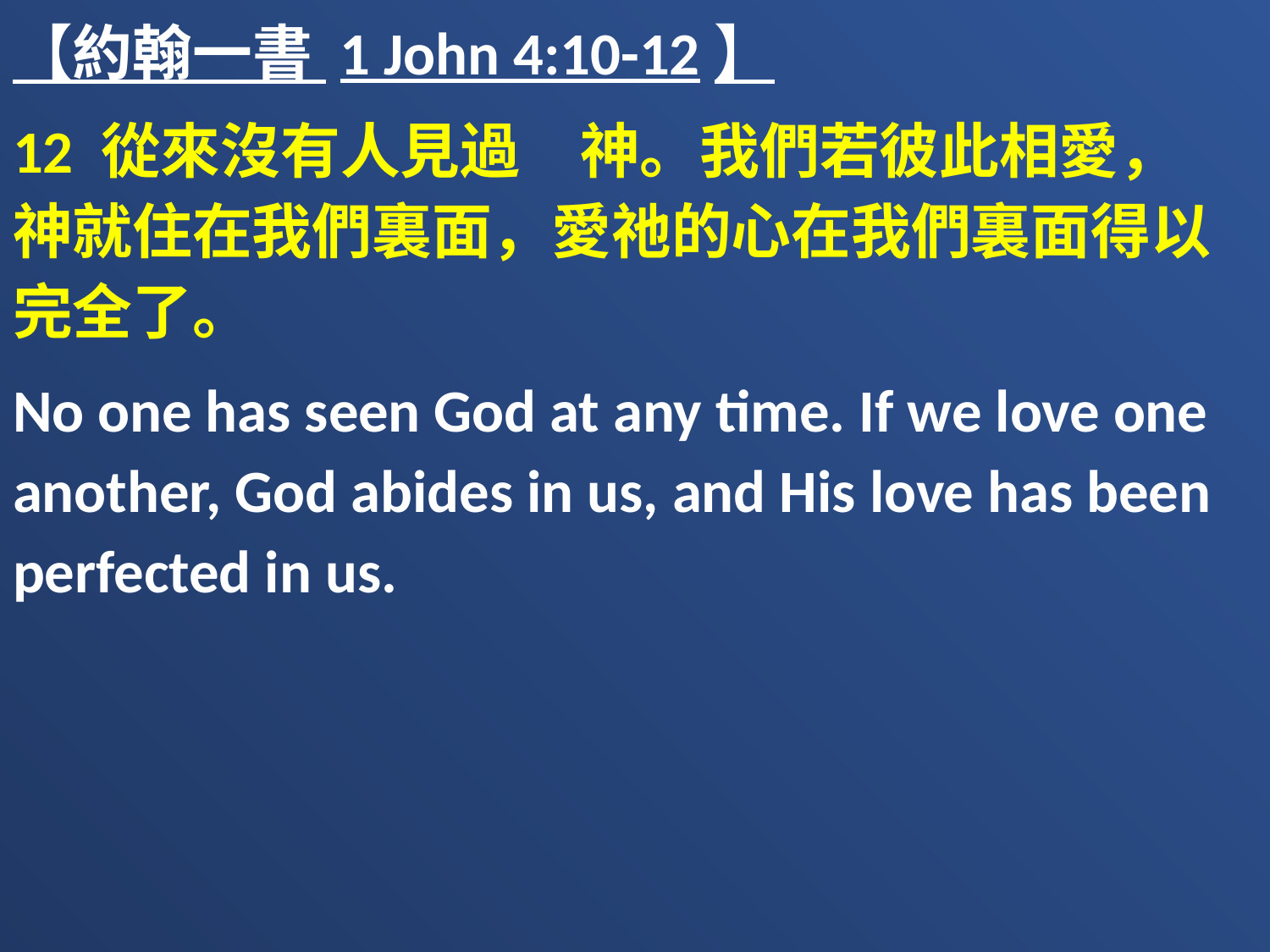

【約翰一書 1 John 4:10-12】
12 從來沒有人見過　神。我們若彼此相愛，　神就住在我們裏面，愛祂的心在我們裏面得以完全了。
No one has seen God at any time. If we love one another, God abides in us, and His love has been perfected in us.